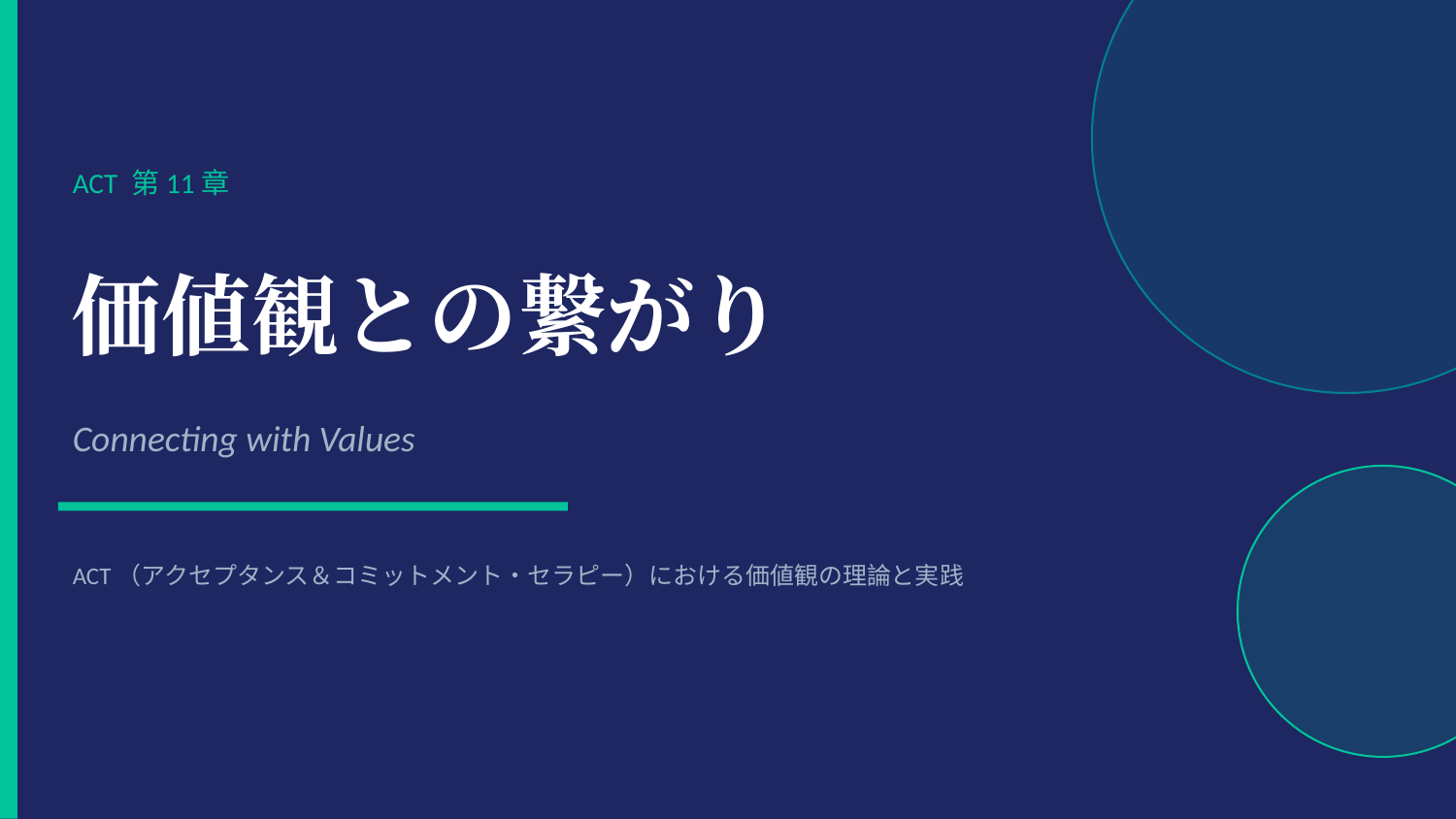

ACT 第11章
価値観との繋がり
Connecting with Values

ACT（アクセプタンス＆コミットメント・セラピー）における価値観の理論と実践